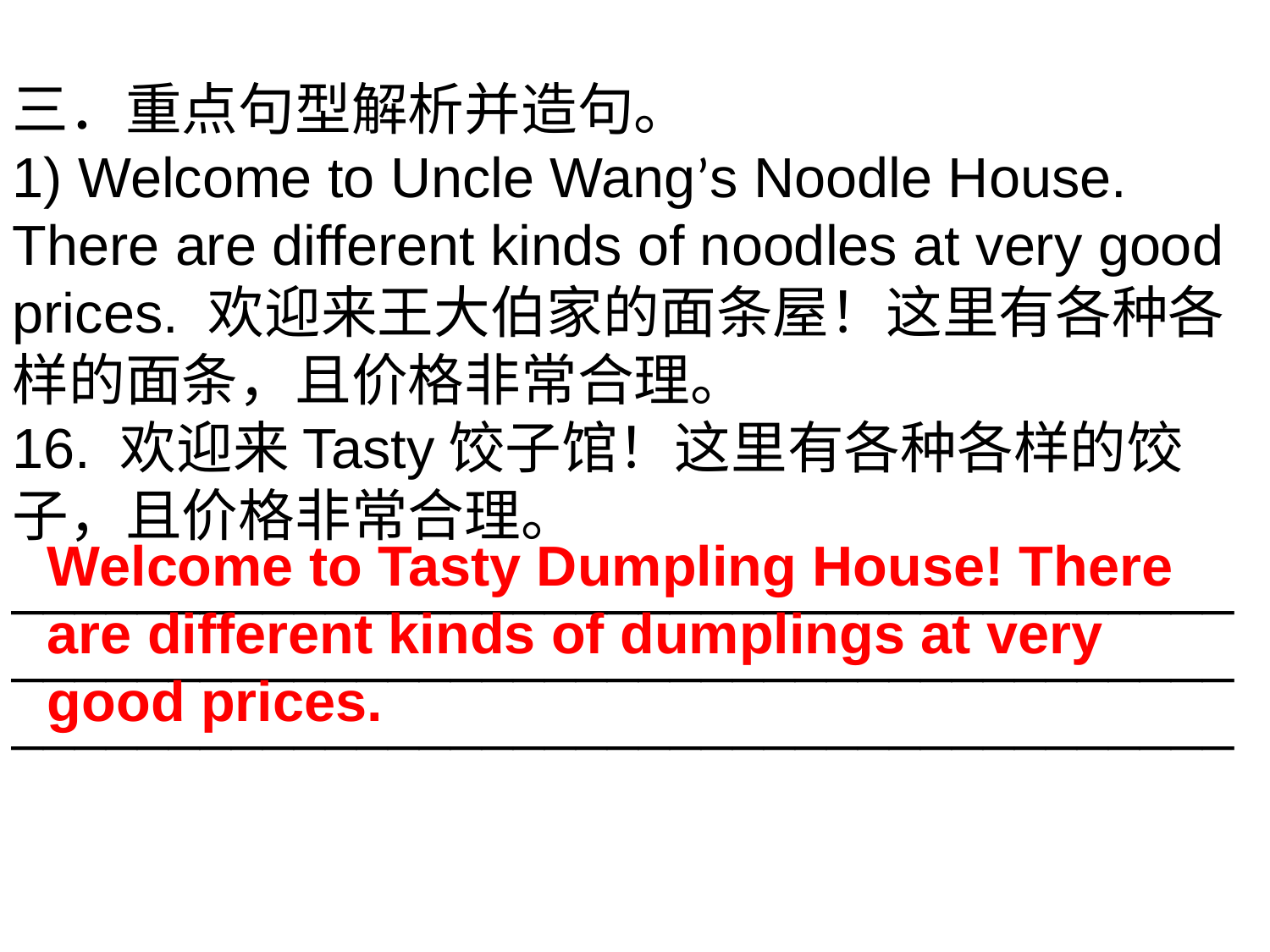

三．重点句型解析并造句。
1) Welcome to Uncle Wang’s Noodle House. There are different kinds of noodles at very good prices. 欢迎来王大伯家的面条屋！这里有各种各样的面条，且价格非常合理。
16. 欢迎来Tasty饺子馆！这里有各种各样的饺子，且价格非常合理。
_____________________________________________________________________________________________________________________

Welcome to Tasty Dumpling House! There are different kinds of dumplings at very good prices.